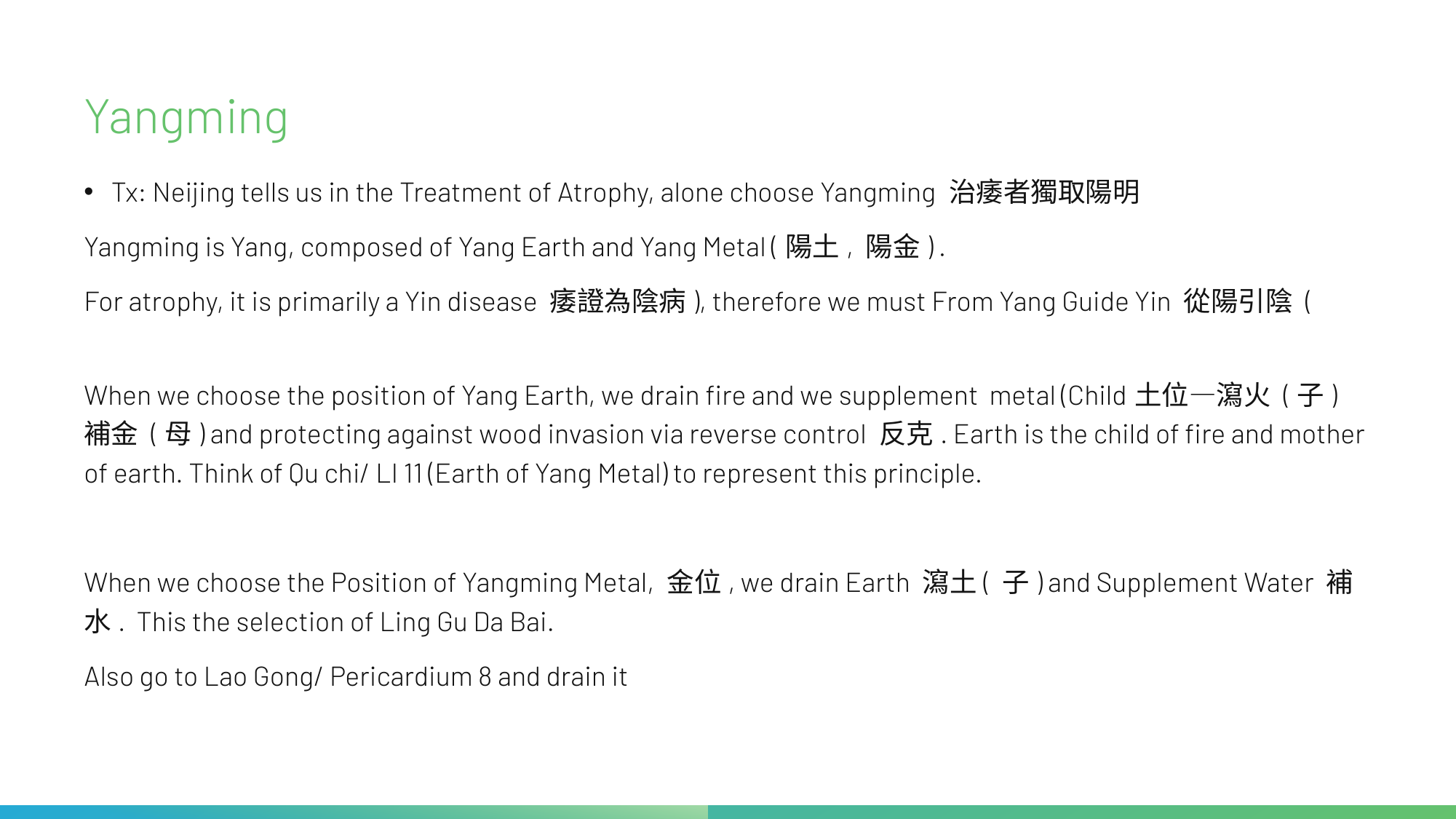

# Yangming
Tx: Neijing tells us in the Treatment of Atrophy, alone choose Yangming 治痿者獨取陽明
Yangming is Yang, composed of Yang Earth and Yang Metal (陽土, 陽金) .
For atrophy, it is primarily a Yin disease 痿證為陰病), therefore we must From Yang Guide Yin 從陽引陰 (
When we choose the position of Yang Earth, we drain fire and we supplement  metal (Child土位—瀉火 (子) 補金 (母) and protecting against wood invasion via reverse control 反克. Earth is the child of fire and mother of earth. Think of Qu chi/ LI 11 (Earth of Yang Metal) to represent this principle.

When we choose the Position of Yangming Metal, 金位, we drain Earth 瀉土( 子) and Supplement Water 補水.  This the selection of Ling Gu Da Bai.
Also go to Lao Gong/ Pericardium 8 and drain it